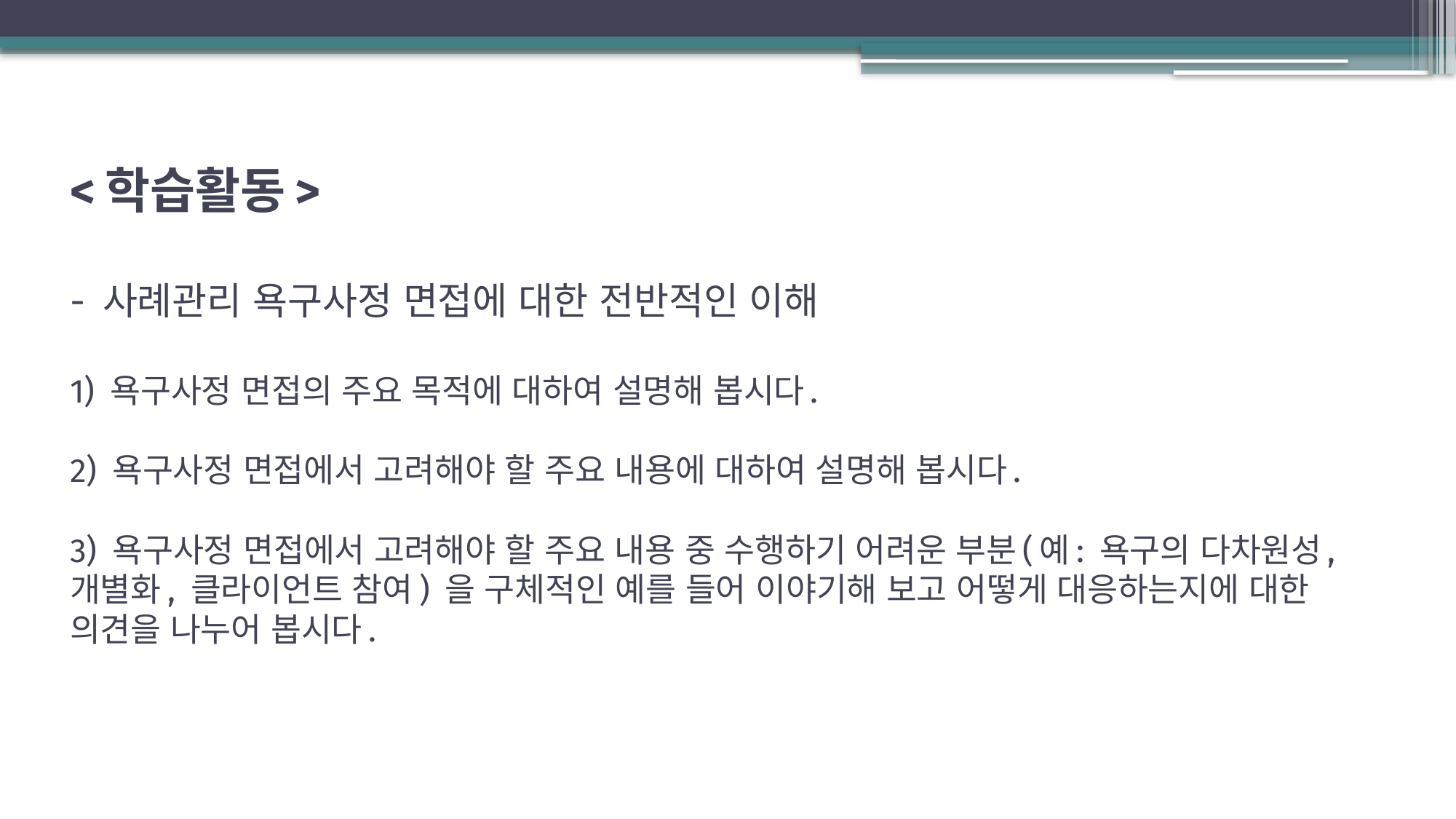

# <학습활동> - 사례관리 욕구사정 면접에 대한 전반적인 이해 1) 욕구사정 면접의 주요 목적에 대하여 설명해 봅시다. 2) 욕구사정 면접에서 고려해야 할 주요 내용에 대하여 설명해 봅시다. 3) 욕구사정 면접에서 고려해야 할 주요 내용 중 수행하기 어려운 부분(예: 욕구의 다차원성, 개별화, 클라이언트 참여) 을 구체적인 예를 들어 이야기해 보고 어떻게 대응하는지에 대한 의견을 나누어 봅시다.